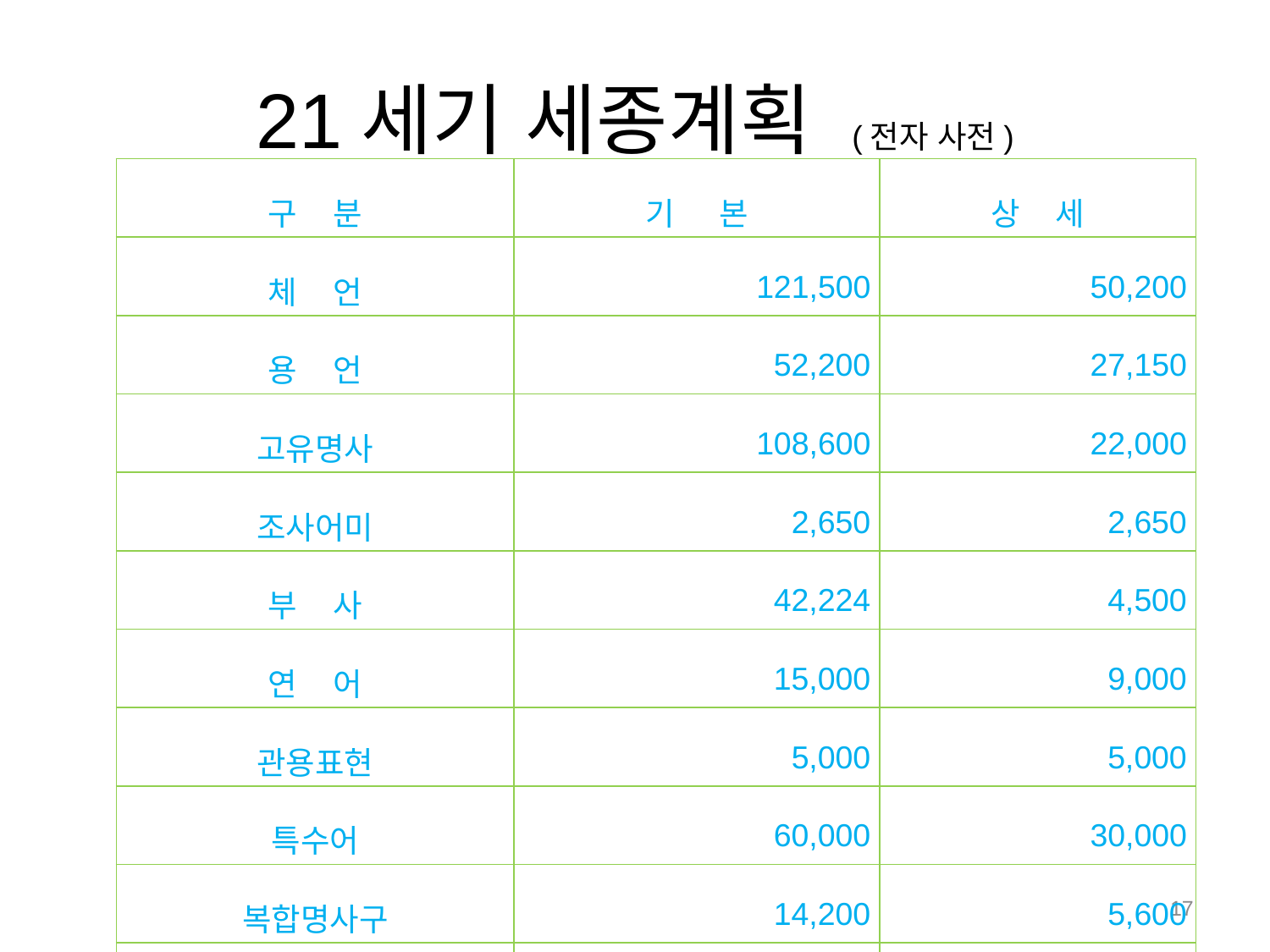

# 21세기 세종계획 (전자 사전)
| 구 분 | 기 본 | 상 세 |
| --- | --- | --- |
| 체 언 | 121,500 | 50,200 |
| 용 언 | 52,200 | 27,150 |
| 고유명사 | 108,600 | 22,000 |
| 조사어미 | 2,650 | 2,650 |
| 부 사 | 42,224 | 4,500 |
| 연 어 | 15,000 | 9,000 |
| 관용표현 | 5,000 | 5,000 |
| 특수어 | 60,000 | 30,000 |
| 복합명사구 | 14,200 | 5,600 |
| 합 계 | 433,774 | 169,900 |
17